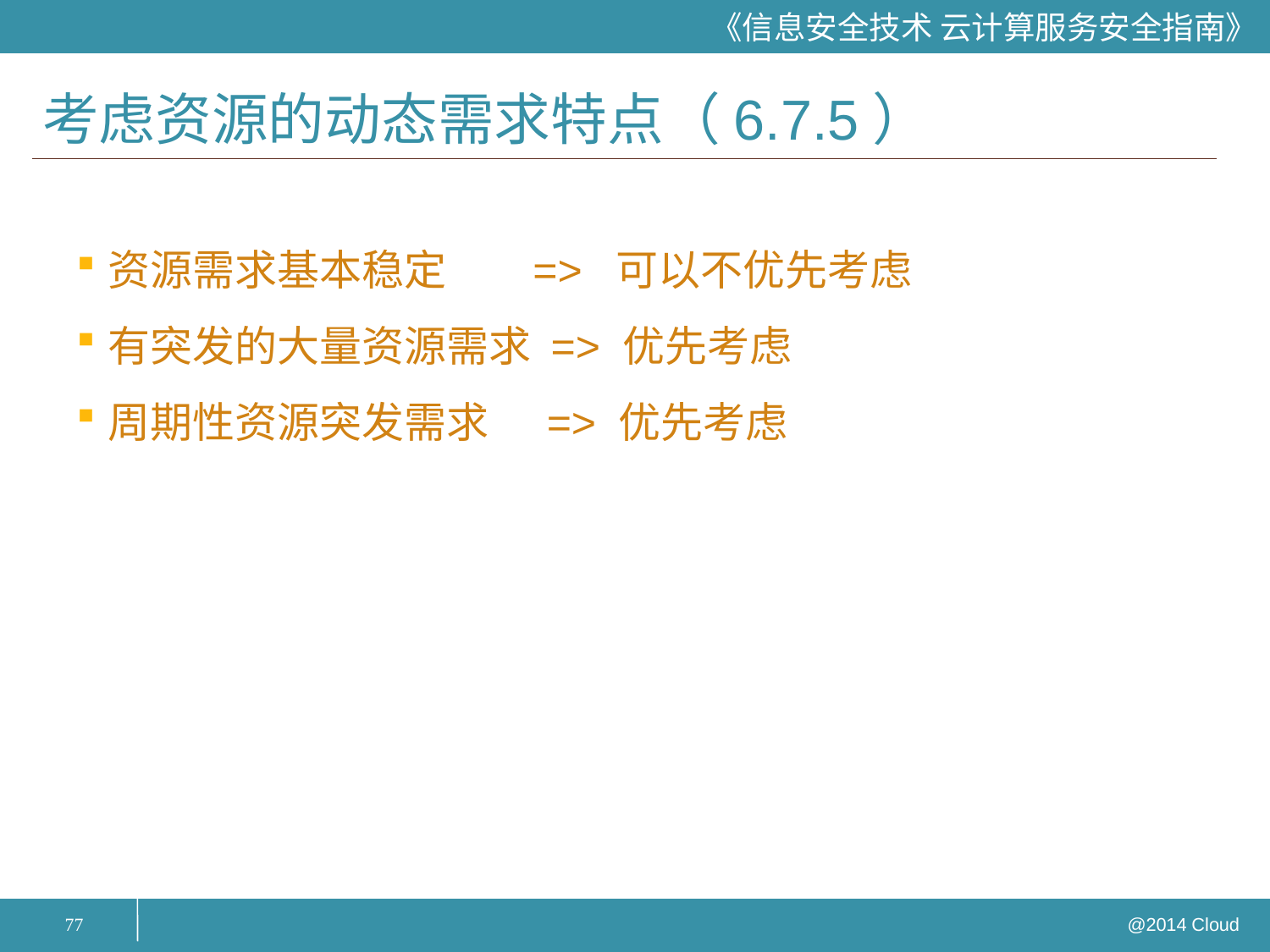

# 考虑资源的动态需求特点（6.7.5）
资源需求基本稳定        =>  可以不优先考虑
有突发的大量资源需求 => 优先考虑
周期性资源突发需求     => 优先考虑
77